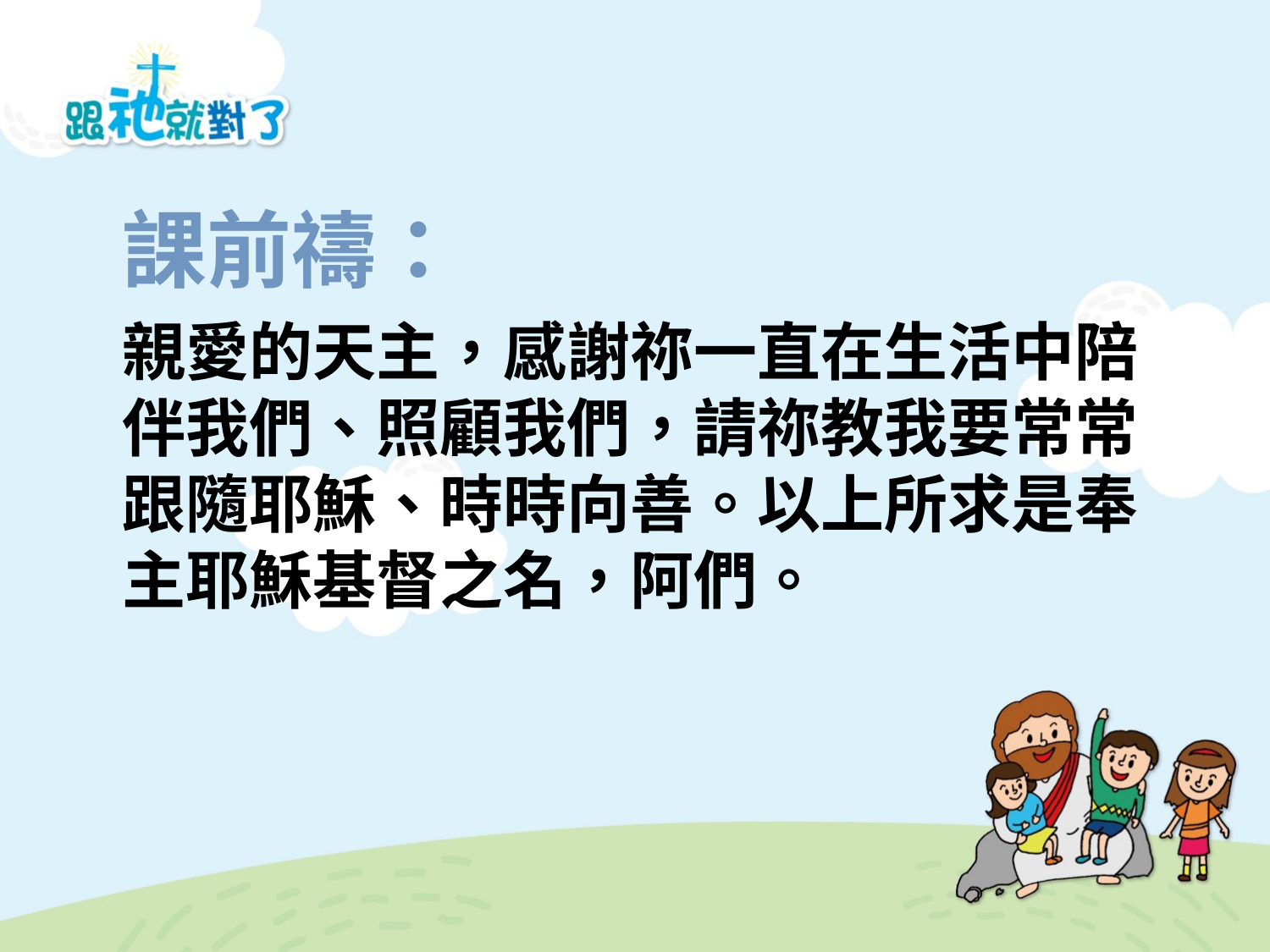

課前禱：
親愛的天主，感謝祢一直在生活中陪伴我們、照顧我們，請祢教我要常常跟隨耶穌、時時向善。以上所求是奉主耶穌基督之名，阿們。